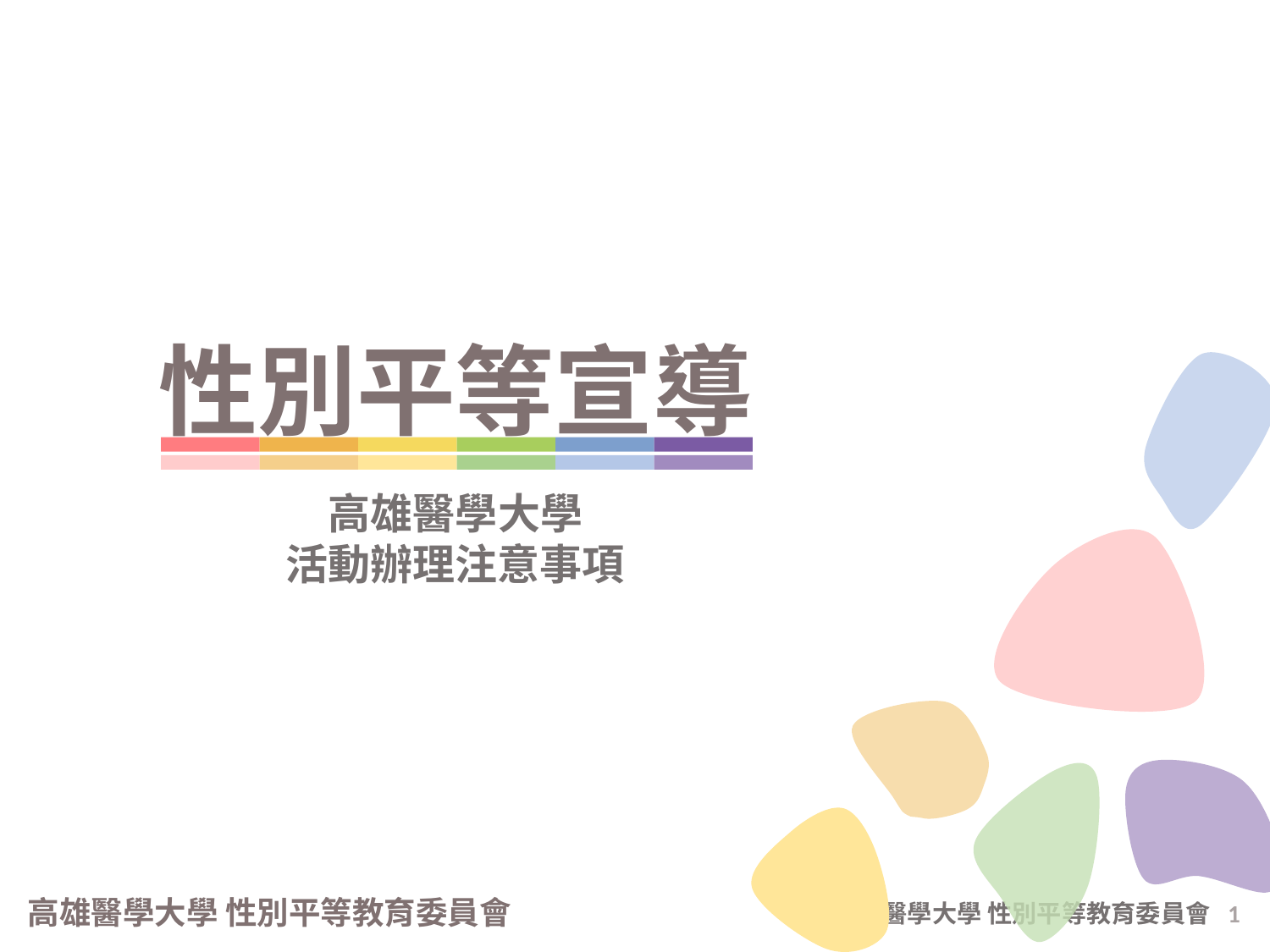

性別平等宣導

高雄醫學大學
活動辦理注意事項

高雄醫學大學 性別平等教育委員會
1